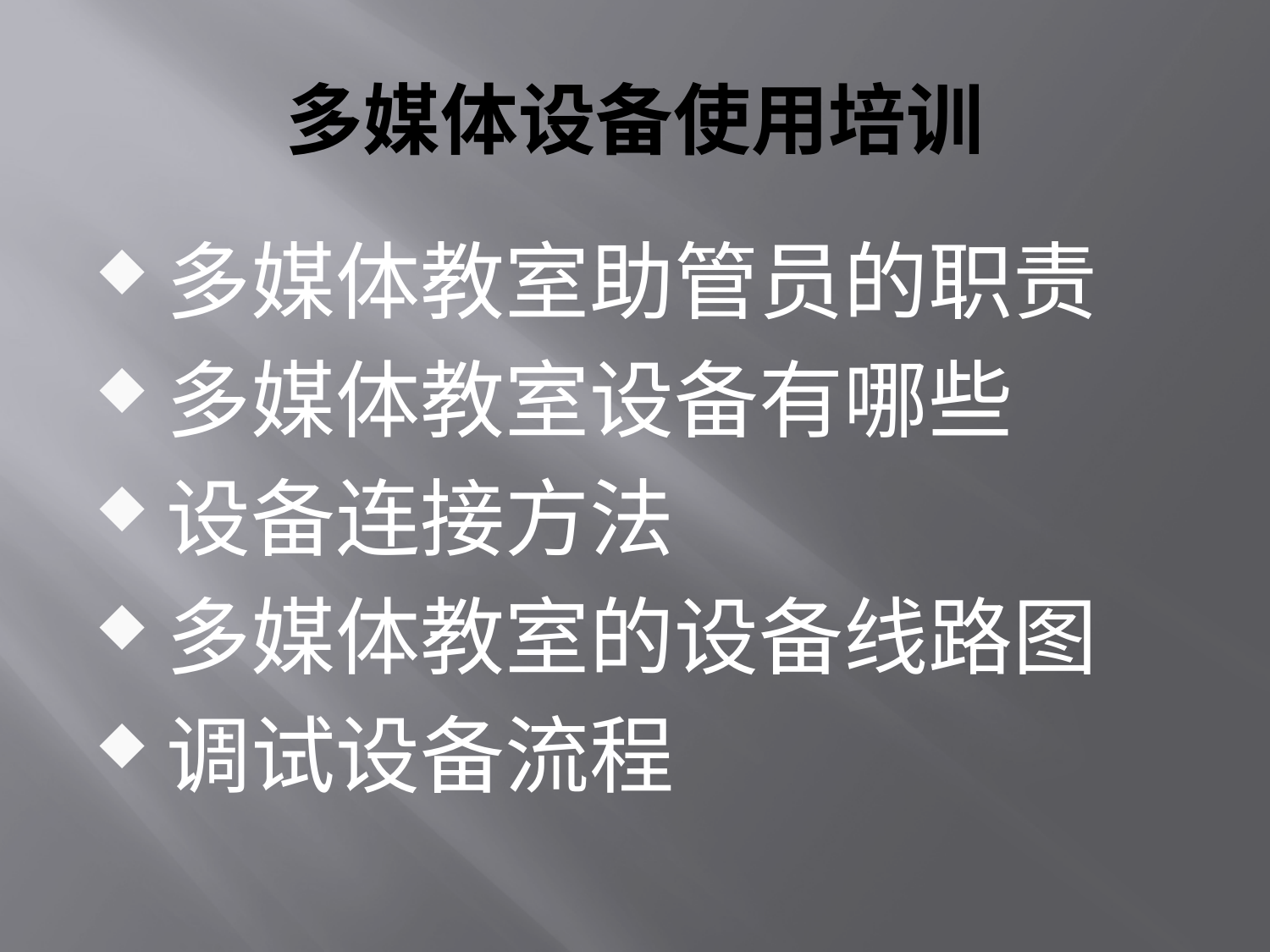

# 多媒体设备使用培训
多媒体教室助管员的职责
多媒体教室设备有哪些
设备连接方法
多媒体教室的设备线路图
调试设备流程